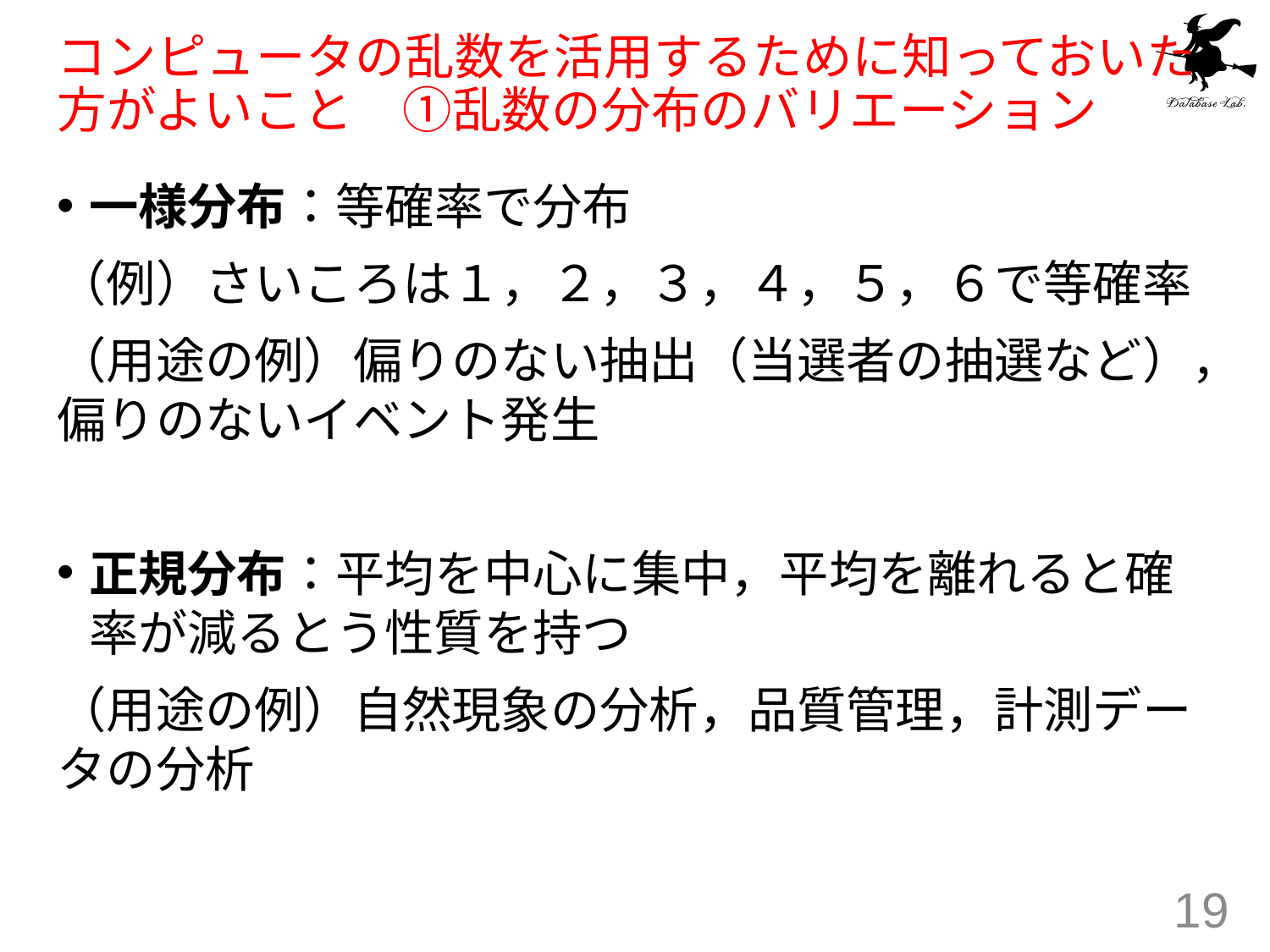

# コンピュータの乱数を活用するために知っておいた方がよいこと　①乱数の分布のバリエーション
一様分布：等確率で分布
（例）さいころは１，２，３，４，５，６で等確率
（用途の例）偏りのない抽出（当選者の抽選など），偏りのないイベント発生

正規分布：平均を中心に集中，平均を離れると確率が減るとう性質を持つ
（用途の例）自然現象の分析，品質管理，計測データの分析
19